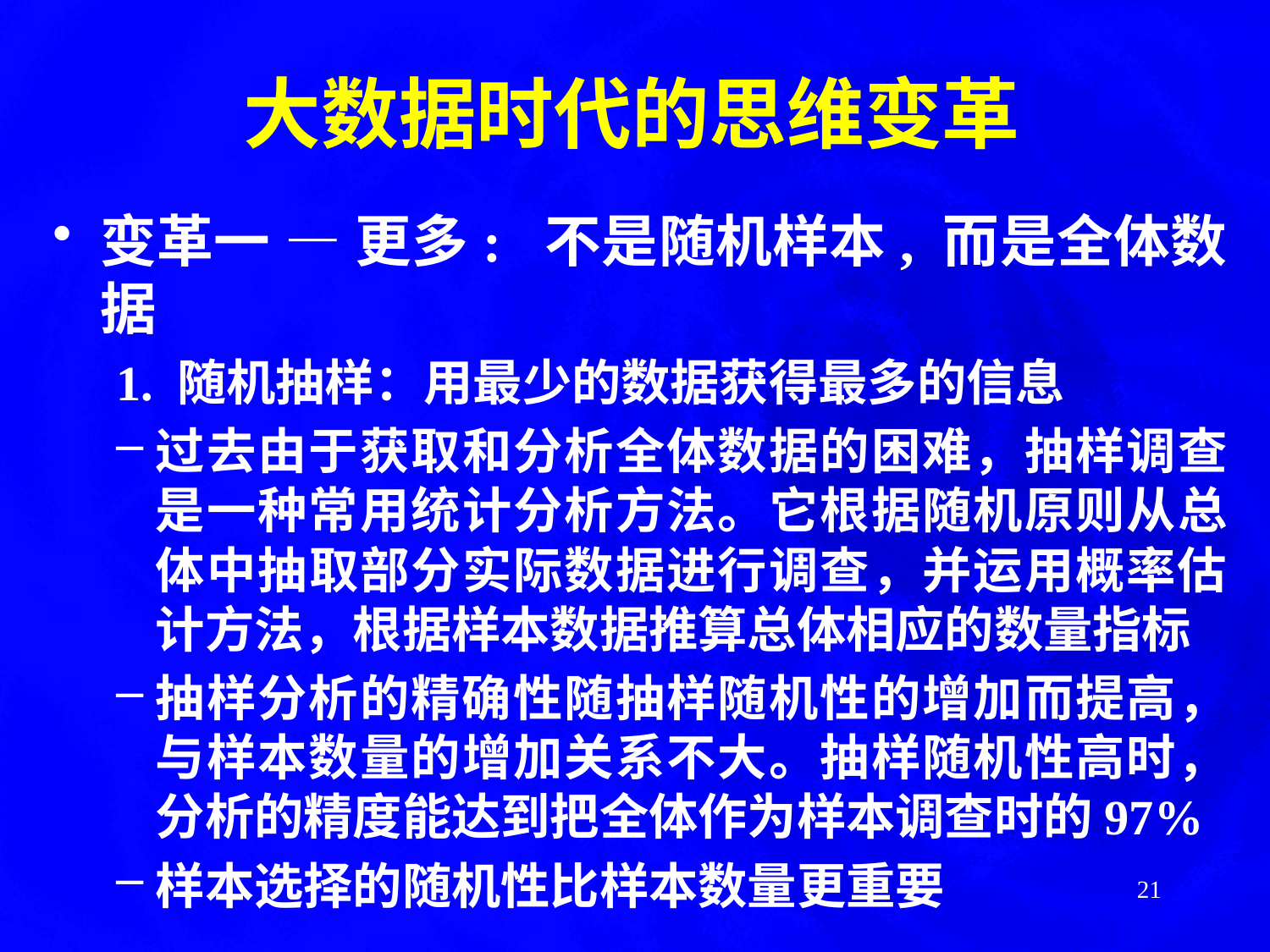

# 大数据时代的思维变革
变革一 — 更多:  不是随机样本, 而是全体数据
1. 随机抽样：用最少的数据获得最多的信息
过去由于获取和分析全体数据的困难，抽样调查是一种常用统计分析方法。它根据随机原则从总体中抽取部分实际数据进行调查，并运用概率估计方法，根据样本数据推算总体相应的数量指标
抽样分析的精确性随抽样随机性的增加而提高，与样本数量的增加关系不大。抽样随机性高时，分析的精度能达到把全体作为样本调查时的97%
样本选择的随机性比样本数量更重要

21